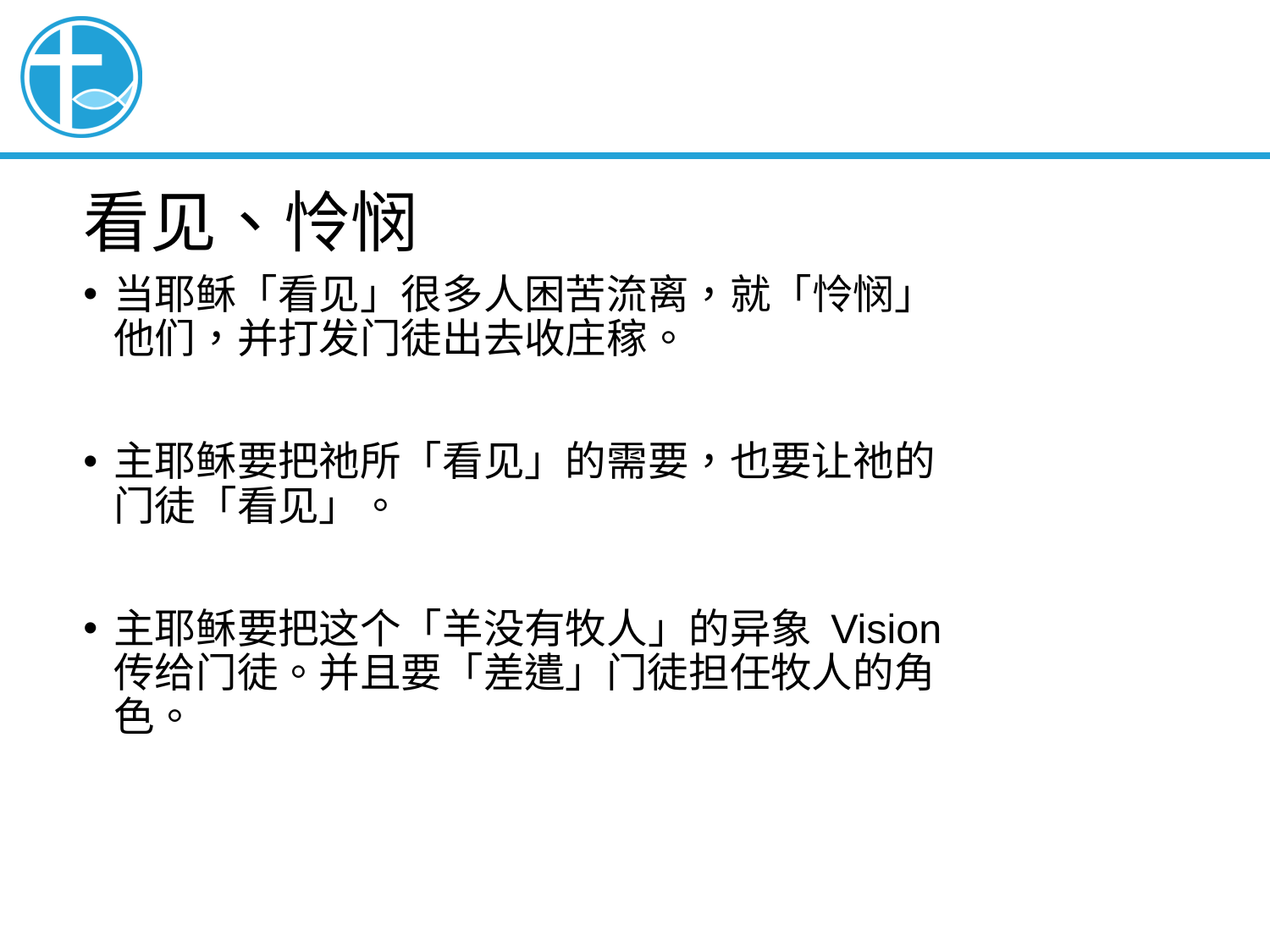

# 看见、怜悯
当耶稣「看见」很多人困苦流离，就「怜悯」他们，并打发门徒出去收庄稼。

主耶稣要把祂所「看见」的需要，也要让祂的门徒「看见」。

主耶稣要把这个「羊没有牧人」的异象 Vision 传给门徒。并且要「差遣」门徒担任牧人的角色。